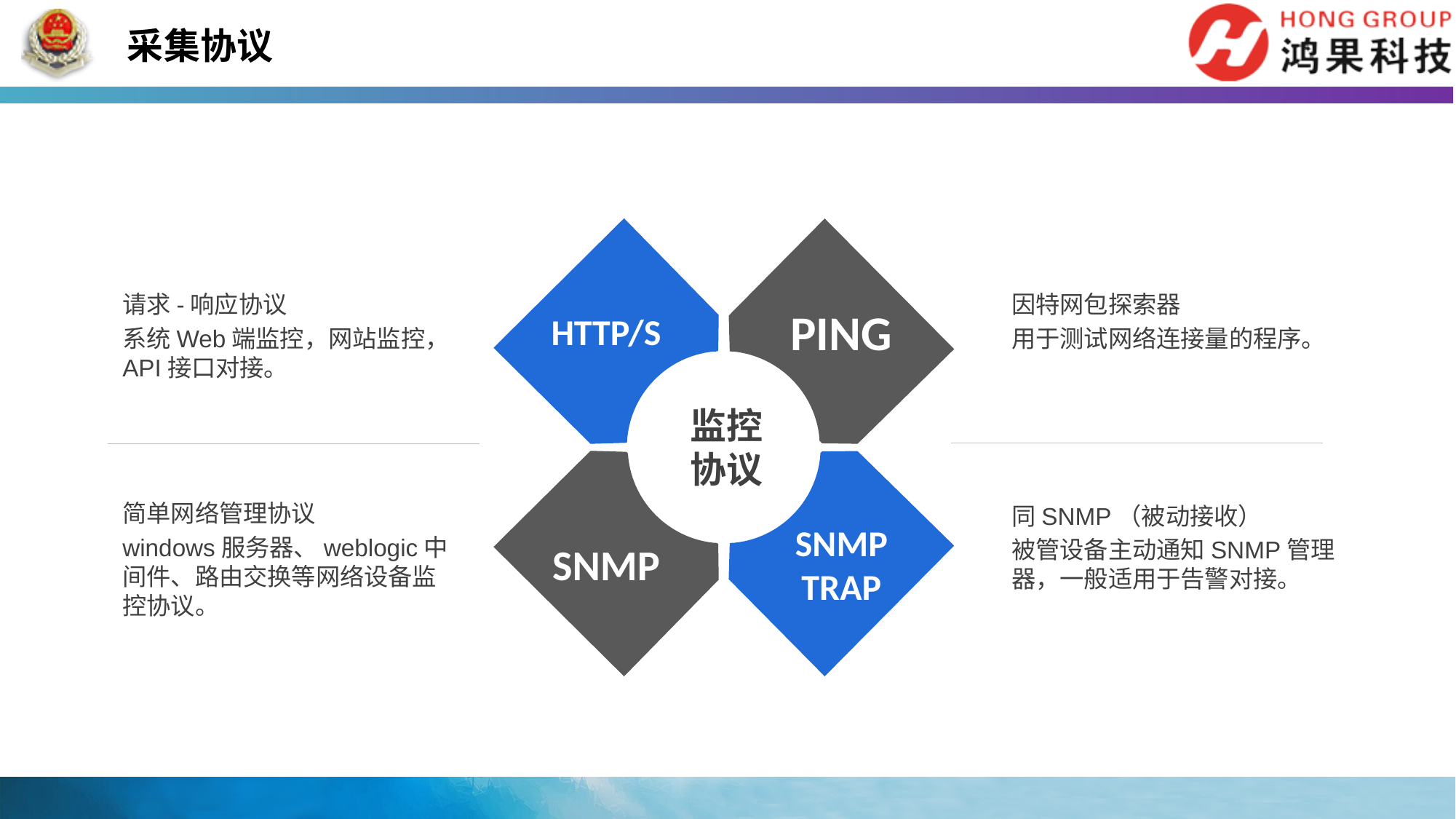

采集协议
HTTP/S
PING
请求-响应协议
系统Web端监控，网站监控，API接口对接。
因特网包探索器
用于测试网络连接量的程序。
监控
协议
SNMP
SNMP
TRAP
简单网络管理协议
windows服务器、weblogic中间件、路由交换等网络设备监控协议。
同SNMP（被动接收）
被管设备主动通知SNMP管理器，一般适用于告警对接。